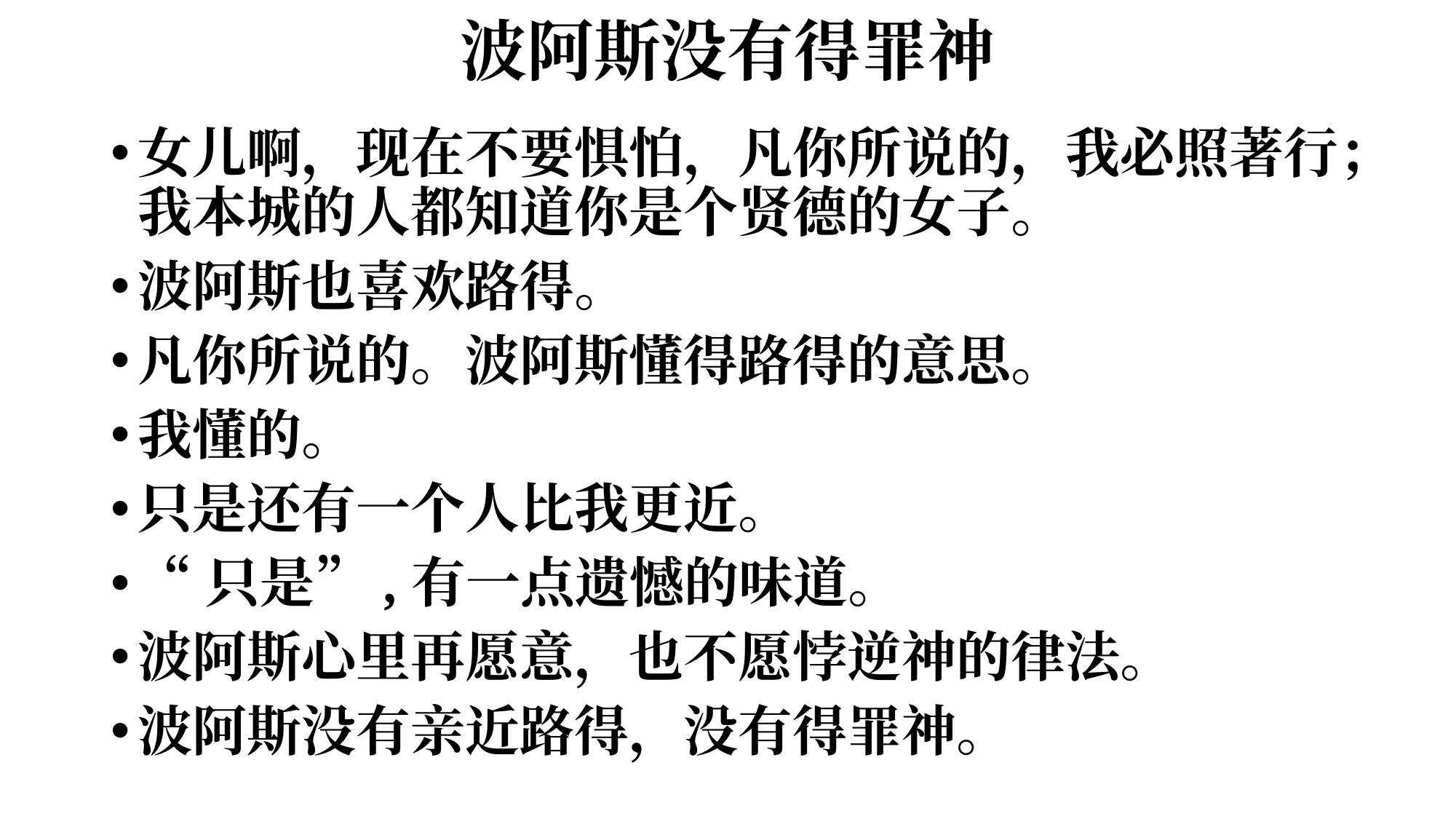

# 波阿斯没有得罪神
女儿啊，现在不要惧怕，凡你所说的，我必照著行；我本城的人都知道你是个贤德的女子。
波阿斯也喜欢路得。
凡你所说的。波阿斯懂得路得的意思。
我懂的。
只是还有一个人比我更近。
“只是”,有一点遗憾的味道。
波阿斯心里再愿意，也不愿悖逆神的律法。
波阿斯没有亲近路得，没有得罪神。